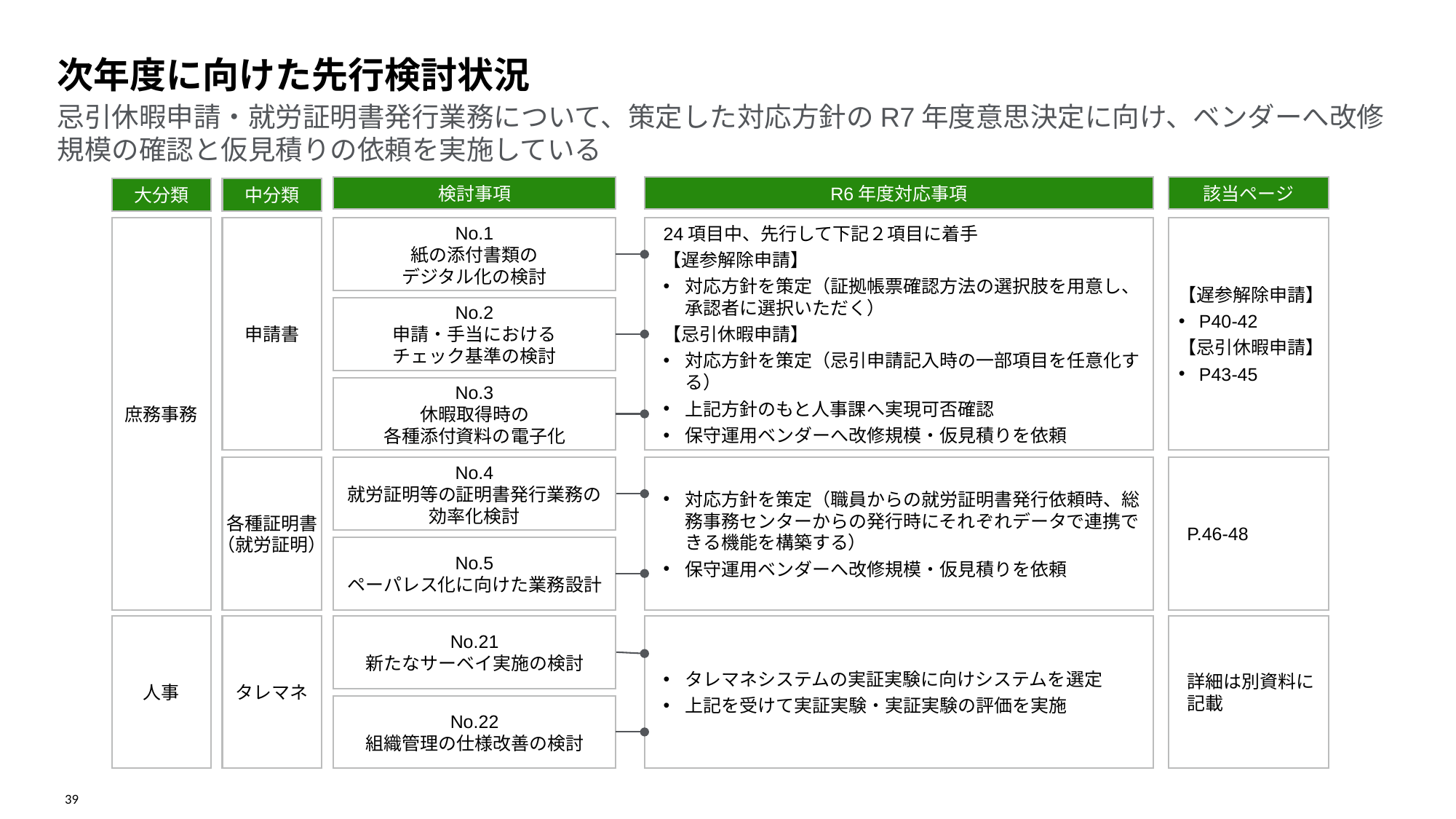

次年度に向けた先行検討状況
# 忌引休暇申請・就労証明書発行業務について、策定した対応方針のR7年度意思決定に向け、ベンダーへ改修規模の確認と仮見積りの依頼を実施している
検討事項
R6年度対応事項
該当ページ
大分類
中分類
庶務事務
申請書
No.1
紙の添付書類の
デジタル化の検討
24項目中、先行して下記２項目に着手
【遅参解除申請】
対応方針を策定（証拠帳票確認方法の選択肢を用意し、承認者に選択いただく）
【忌引休暇申請】
対応方針を策定（忌引申請記入時の一部項目を任意化する）
上記方針のもと人事課へ実現可否確認
保守運用ベンダーへ改修規模・仮見積りを依頼
【遅参解除申請】
P40-42
【忌引休暇申請】
P43-45
No.2
申請・手当における
チェック基準の検討
No.3
休暇取得時の
各種添付資料の電子化
各種証明書
（就労証明）
No.4
就労証明等の証明書発行業務の
効率化検討
対応方針を策定（職員からの就労証明書発行依頼時、総務事務センターからの発行時にそれぞれデータで連携できる機能を構築する）
保守運用ベンダーへ改修規模・仮見積りを依頼
P.46-48
No.5
ペーパレス化に向けた業務設計
人事
タレマネ
No.21
新たなサーベイ実施の検討
タレマネシステムの実証実験に向けシステムを選定
上記を受けて実証実験・実証実験の評価を実施
詳細は別資料に記載
No.22
組織管理の仕様改善の検討
39